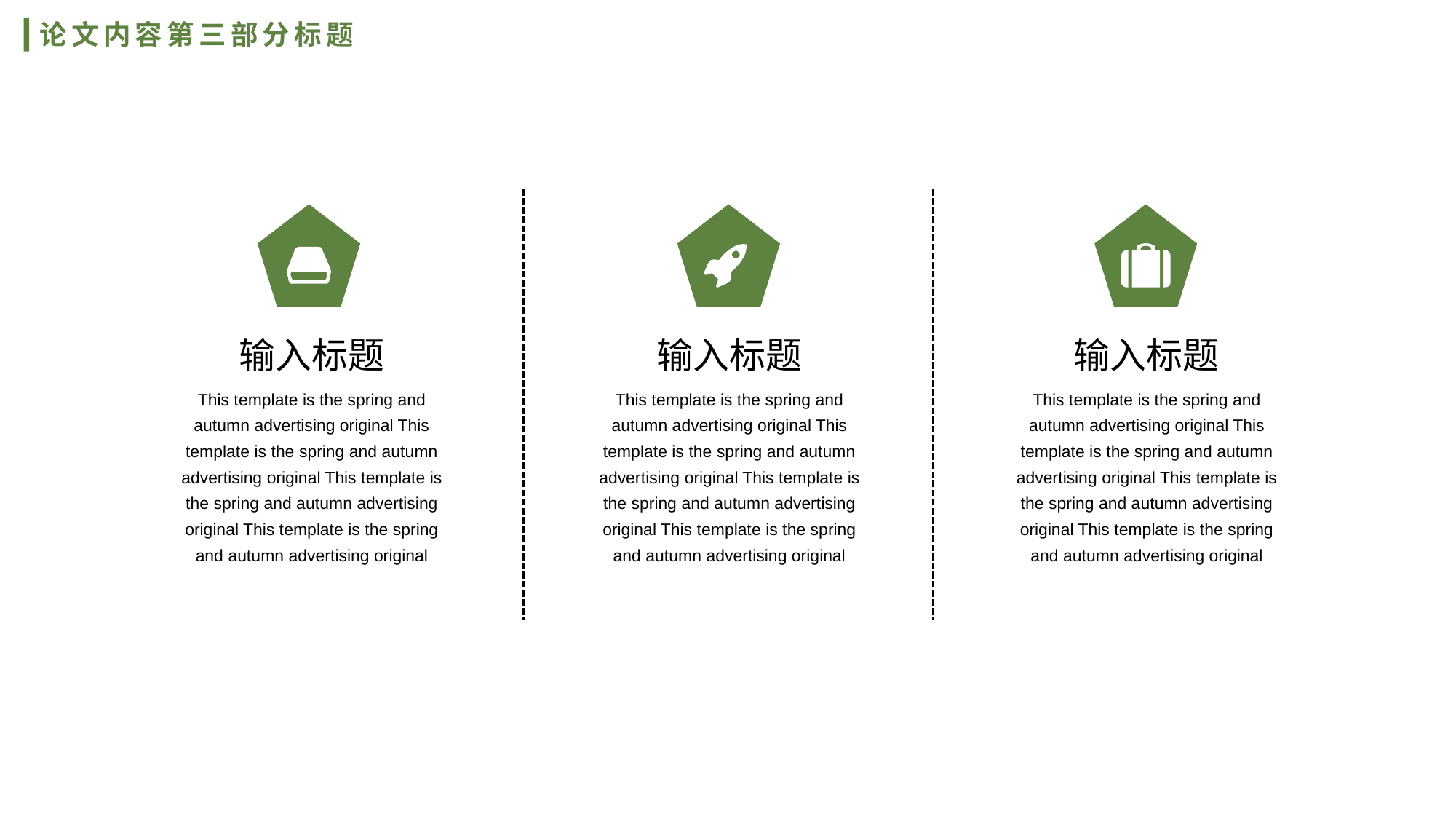

论文内容第三部分标题

输入标题
输入标题
输入标题
This template is the spring and autumn advertising original This template is the spring and autumn advertising original This template is the spring and autumn advertising original This template is the spring and autumn advertising original
This template is the spring and autumn advertising original This template is the spring and autumn advertising original This template is the spring and autumn advertising original This template is the spring and autumn advertising original
This template is the spring and autumn advertising original This template is the spring and autumn advertising original This template is the spring and autumn advertising original This template is the spring and autumn advertising original